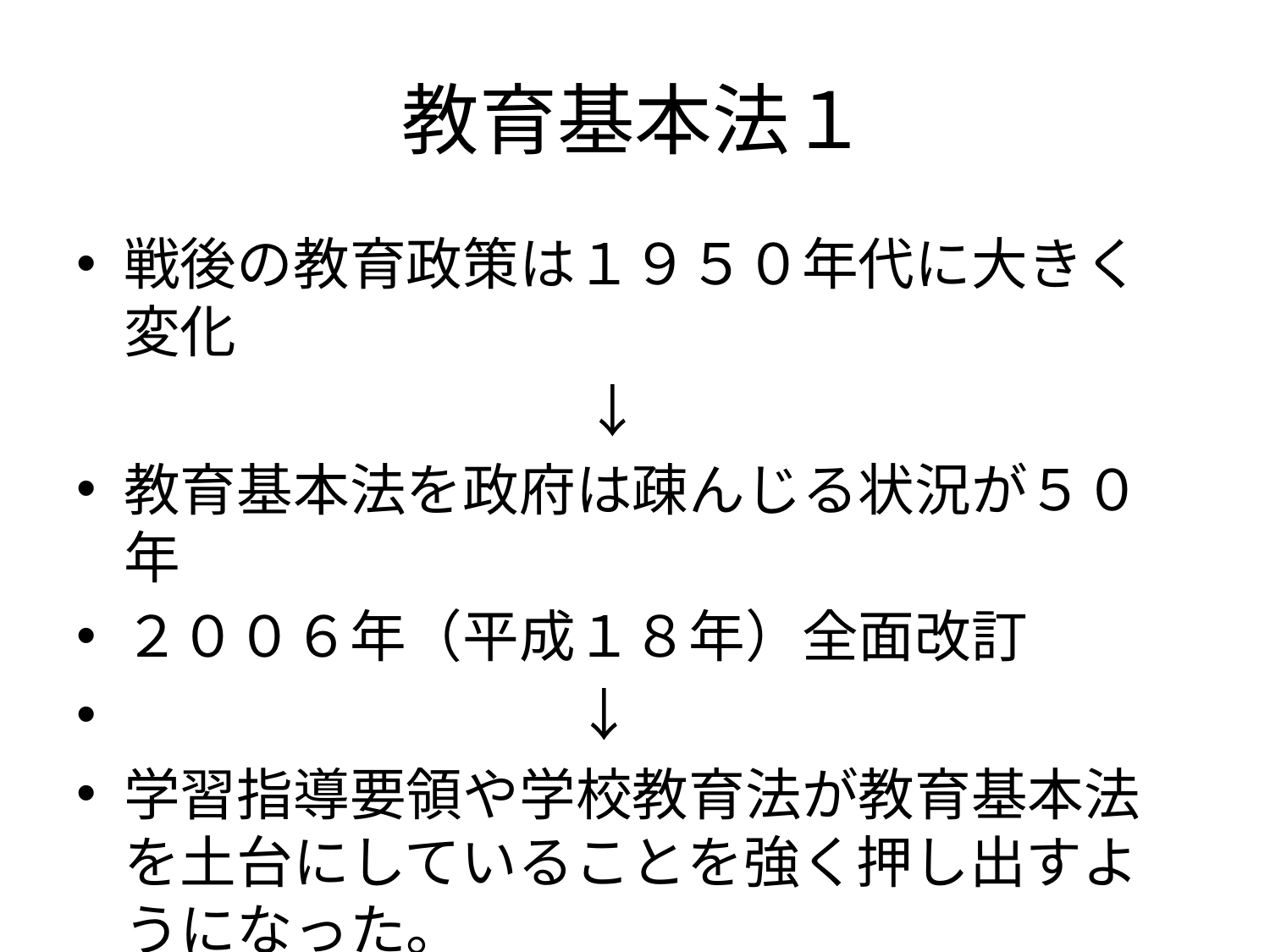

# 教育基本法１
戦後の教育政策は１９５０年代に大きく変化
　　　　　　　　　↓
教育基本法を政府は疎んじる状況が５０年
２００６年（平成１８年）全面改訂
　　　　　　　　↓
学習指導要領や学校教育法が教育基本法を土台にしていることを強く押し出すようになった。